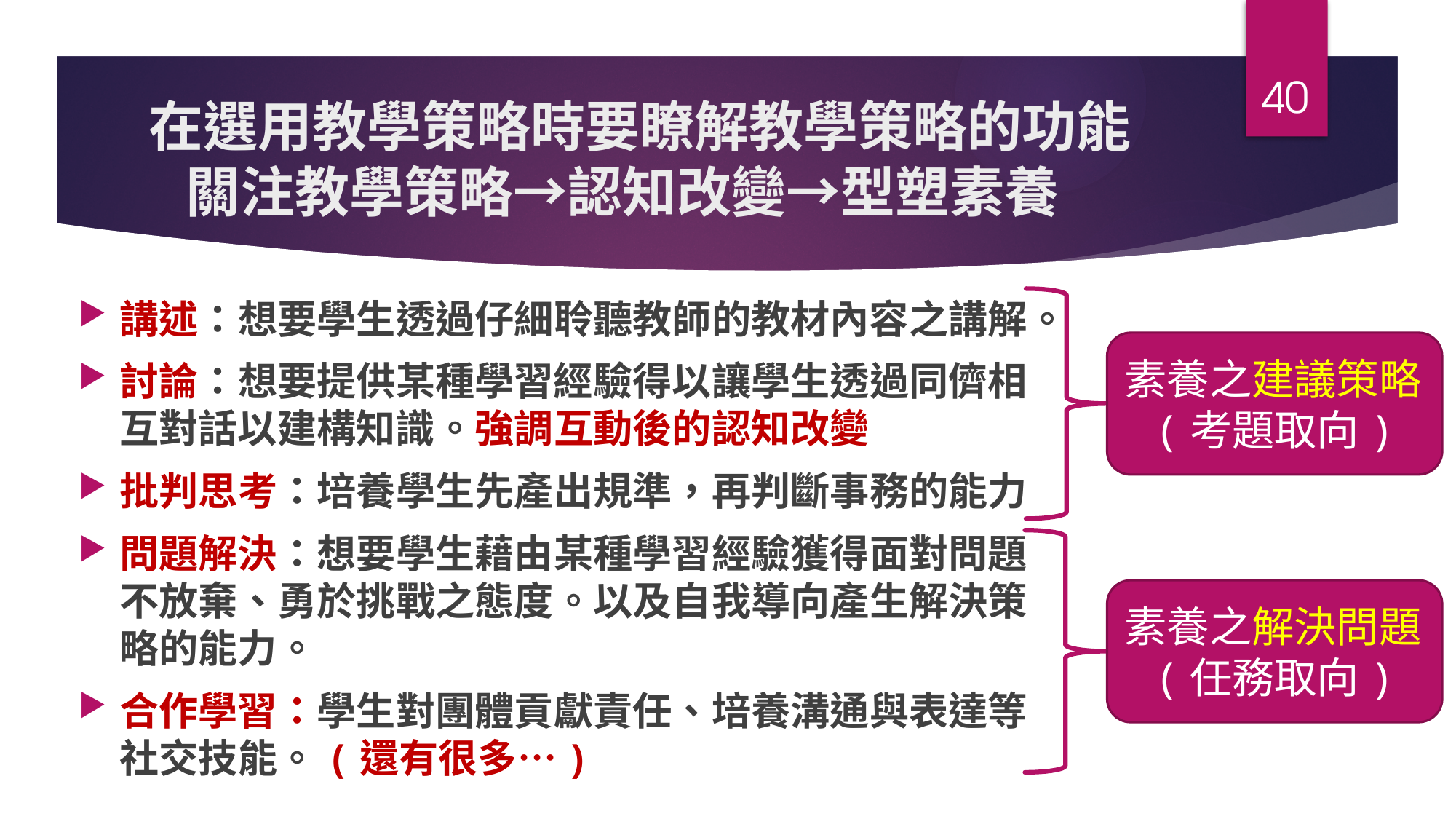

40
# 在選用教學策略時要瞭解教學策略的功能 關注教學策略→認知改變→型塑素養
講述：想要學生透過仔細聆聽教師的教材內容之講解。
討論：想要提供某種學習經驗得以讓學生透過同儕相互對話以建構知識。強調互動後的認知改變
批判思考：培養學生先產出規準，再判斷事務的能力
問題解決：想要學生藉由某種學習經驗獲得面對問題不放棄、勇於挑戰之態度。以及自我導向產生解決策略的能力。
合作學習：學生對團體貢獻責任、培養溝通與表達等社交技能。(還有很多…)

素養之建議策略(考題取向)

素養之解決問題(任務取向)